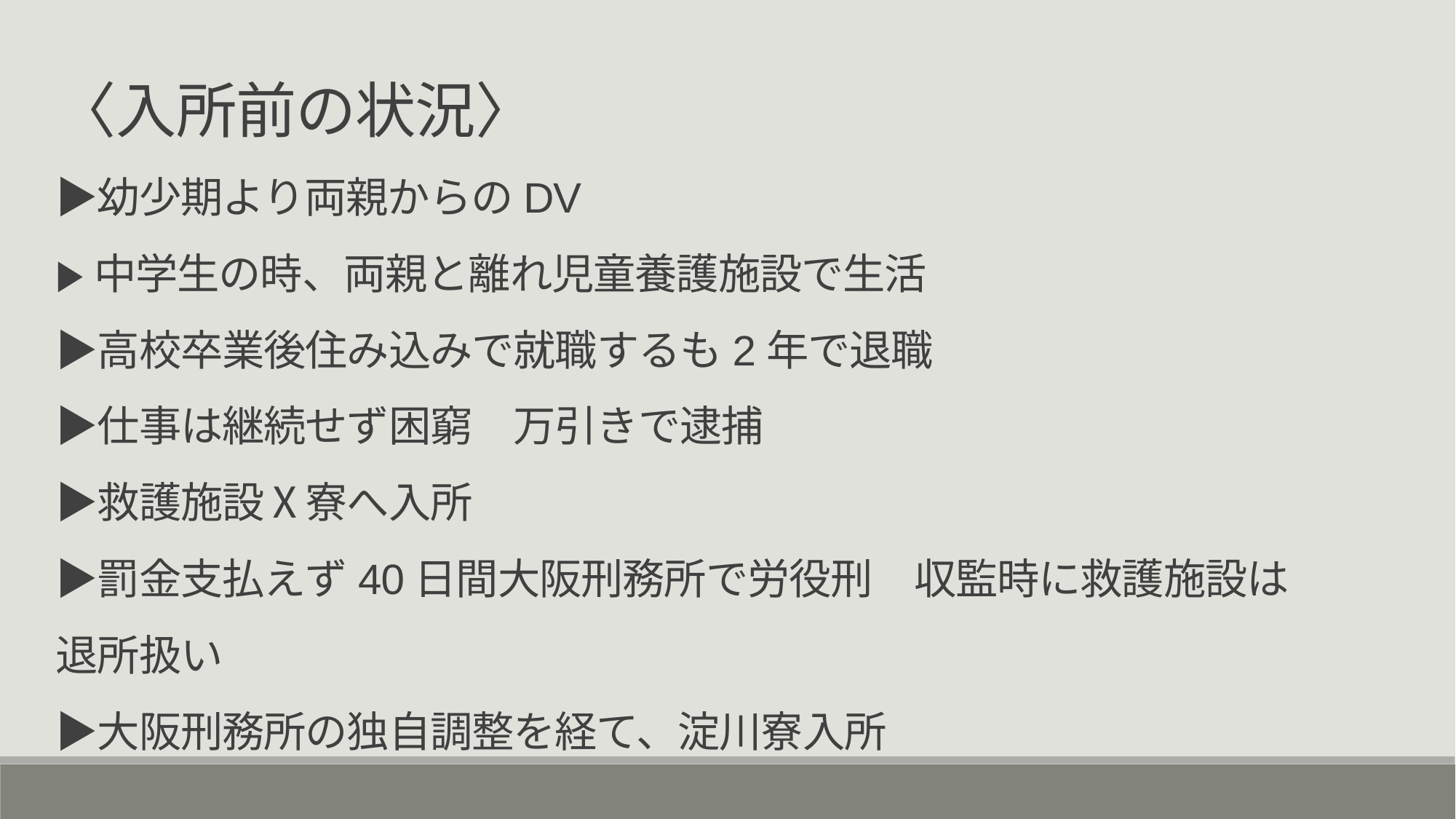

〈入所前の状況〉
▶幼少期より両親からのDV
▶中学生の時、両親と離れ児童養護施設で生活
▶高校卒業後住み込みで就職するも2年で退職
▶仕事は継続せず困窮　万引きで逮捕
▶救護施設Ⅹ寮へ入所
▶罰金支払えず40日間大阪刑務所で労役刑　収監時に救護施設は退所扱い
▶大阪刑務所の独自調整を経て、淀川寮入所